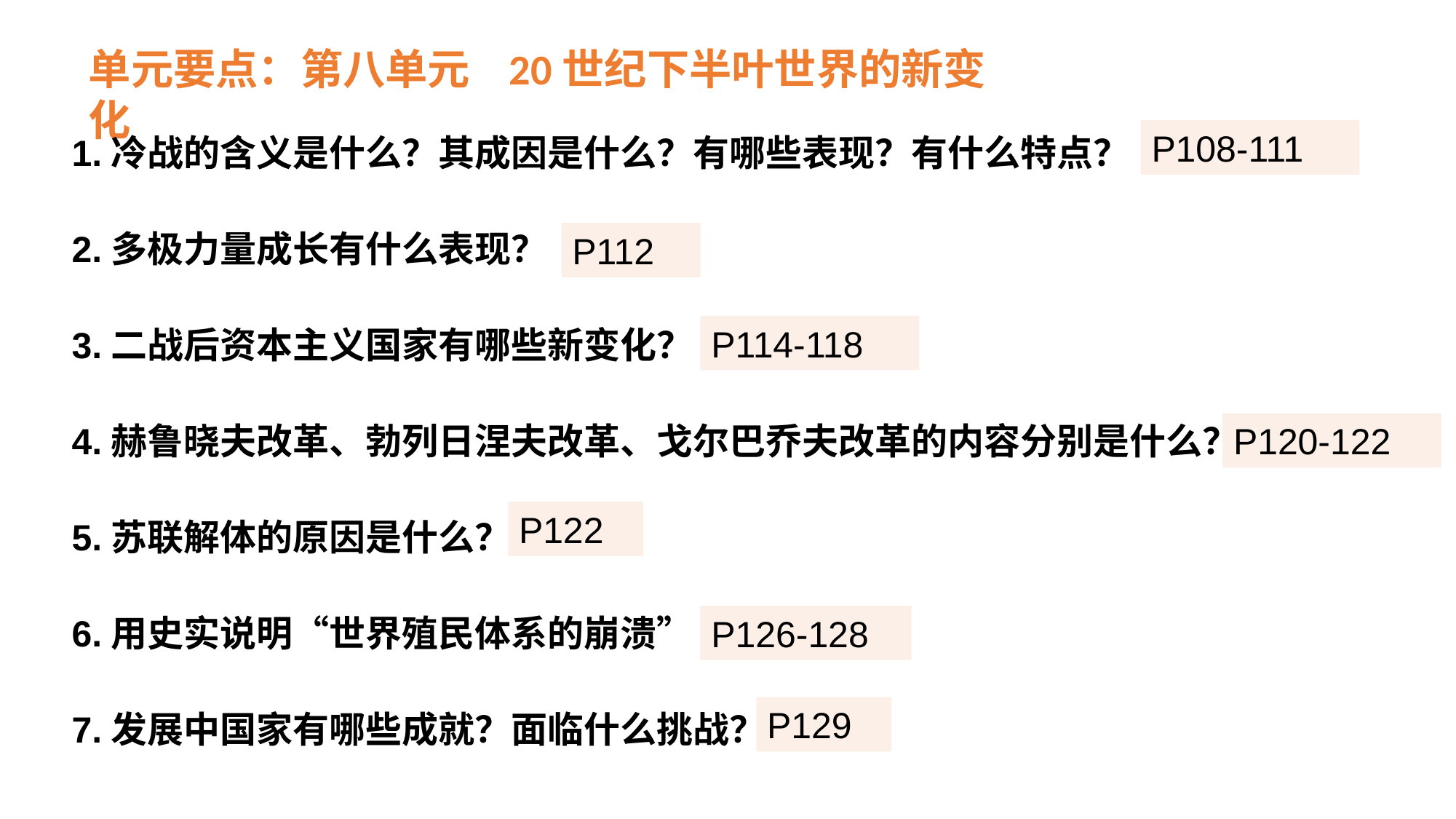

单元要点：第八单元   20世纪下半叶世界的新变化
1.冷战的含义是什么？其成因是什么？有哪些表现？有什么特点？

2.多极力量成长有什么表现？

3.二战后资本主义国家有哪些新变化？

4.赫鲁晓夫改革、勃列日涅夫改革、戈尔巴乔夫改革的内容分别是什么？

5.苏联解体的原因是什么？

6.用史实说明“世界殖民体系的崩溃”

7.发展中国家有哪些成就？面临什么挑战？
P108-111
P112
P114-118
P120-122
P122
P126-128
P129